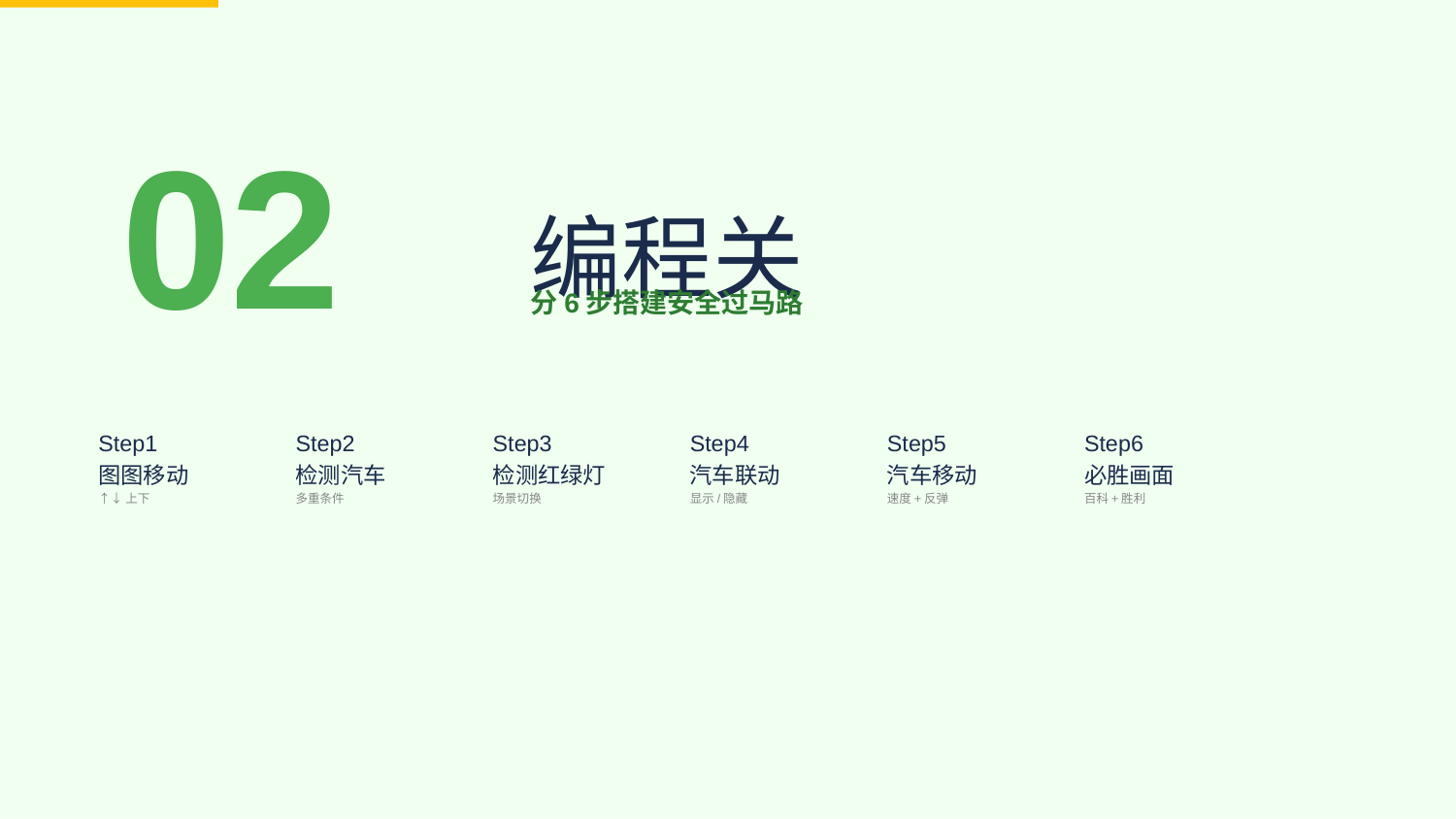

02
编程关
分6步搭建安全过马路
Step1
图图移动
↑↓上下
Step2
检测汽车
多重条件
Step3
检测红绿灯
场景切换
Step4
汽车联动
显示/隐藏
Step5
汽车移动
速度+反弹
Step6
必胜画面
百科+胜利